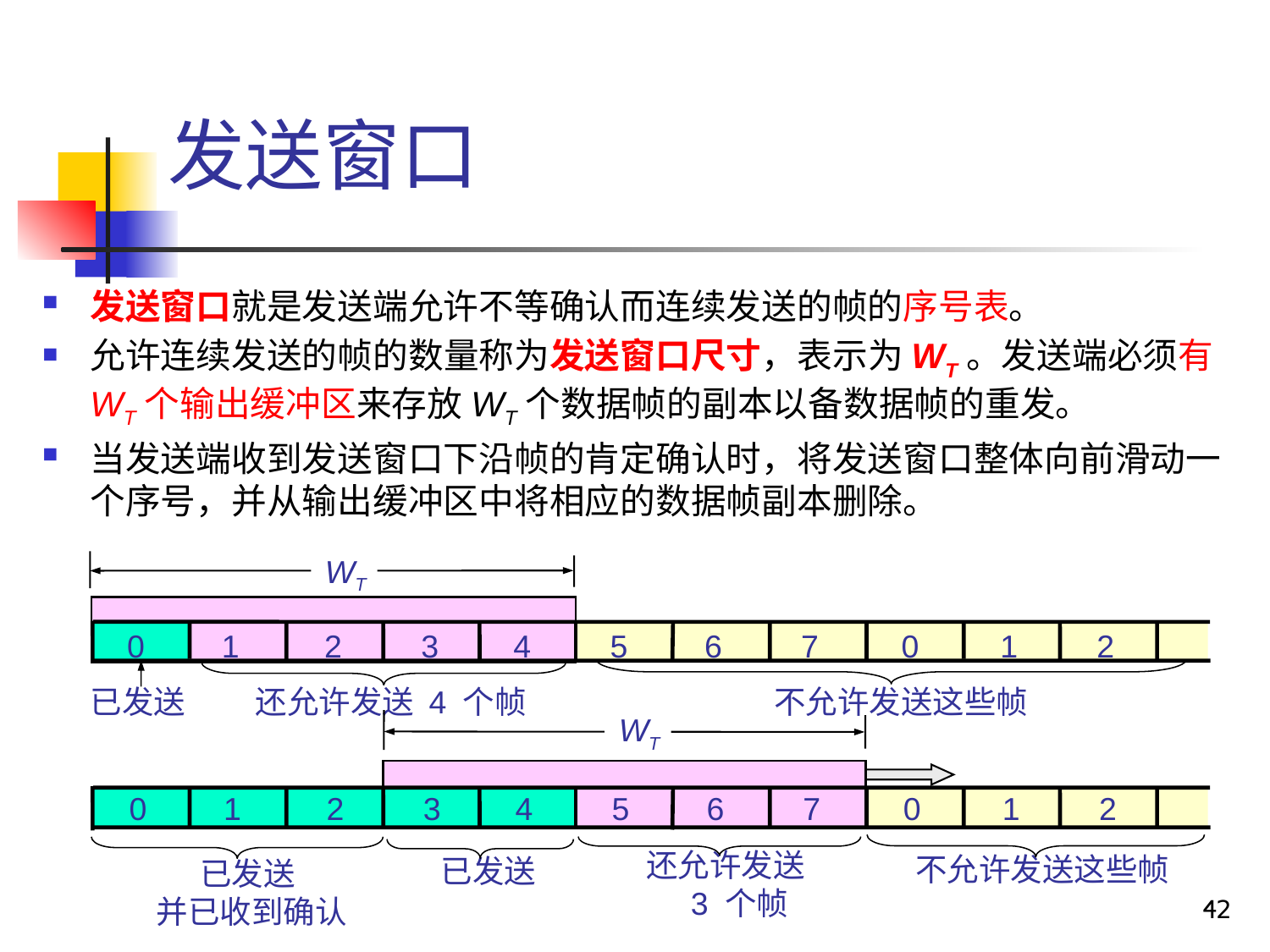

# 发送窗口
发送窗口就是发送端允许不等确认而连续发送的帧的序号表。
允许连续发送的帧的数量称为发送窗口尺寸，表示为WT。发送端必须有WT个输出缓冲区来存放WT个数据帧的副本以备数据帧的重发。
当发送端收到发送窗口下沿帧的肯定确认时，将发送窗口整体向前滑动一个序号，并从输出缓冲区中将相应的数据帧副本删除。

WT

2
4
0
1
3
5
6
7
0
1
2

已发送
还允许发送 4 个帧
不允许发送这些帧

WT

0
1
2
3
4
5
6
7
0
1
2

还允许发送
     3 个帧
不允许发送这些帧
已发送
     已发送
并已收到确认
42